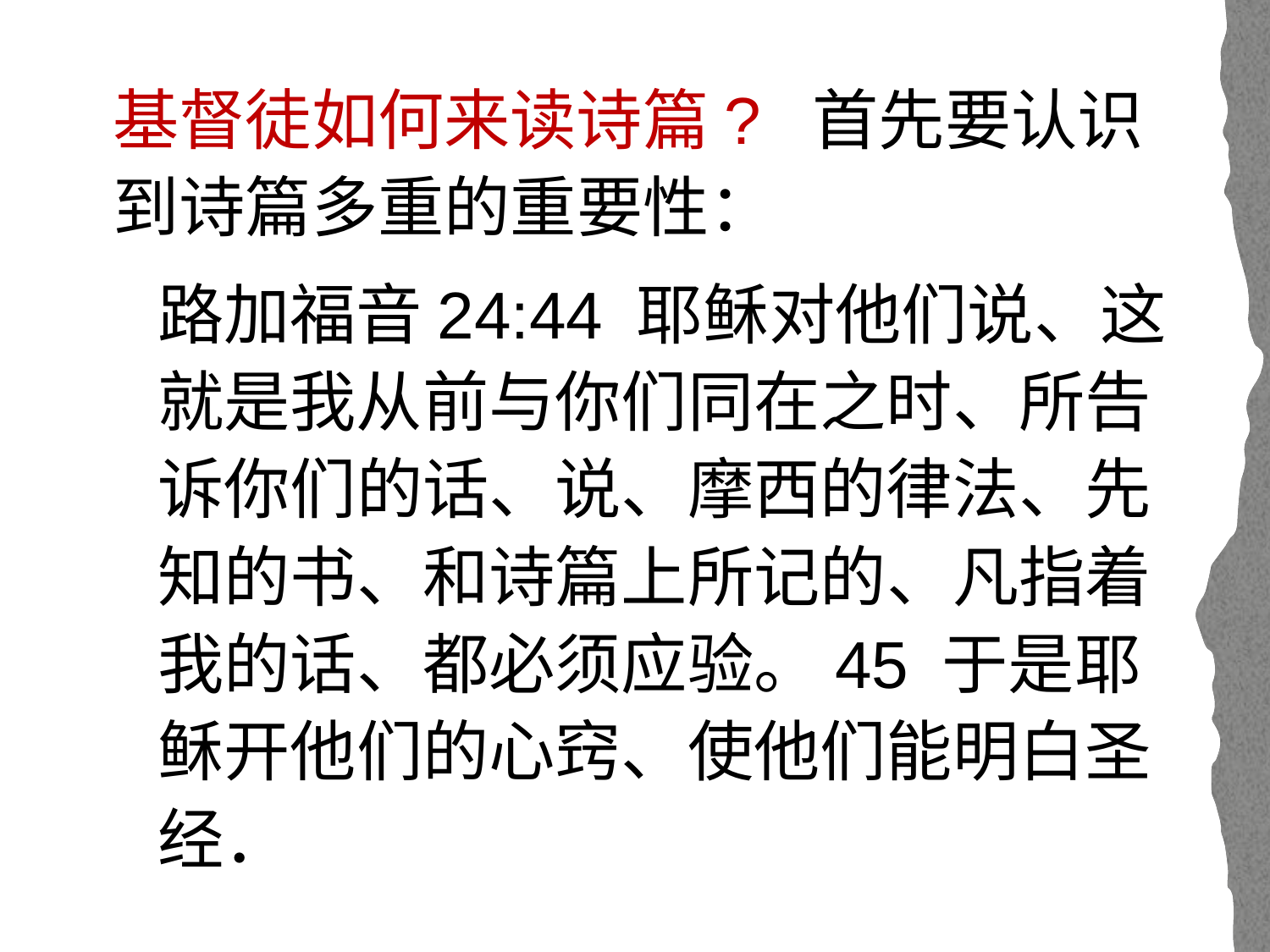

基督徒如何来读诗篇?  首先要认识到诗篇多重的重要性：
路加福音24:44 耶稣对他们说、这就是我从前与你们同在之时、所告诉你们的话、说、摩西的律法、先知的书、和诗篇上所记的、凡指着我的话、都必须应验。45 于是耶稣开他们的心窍、使他们能明白圣经．